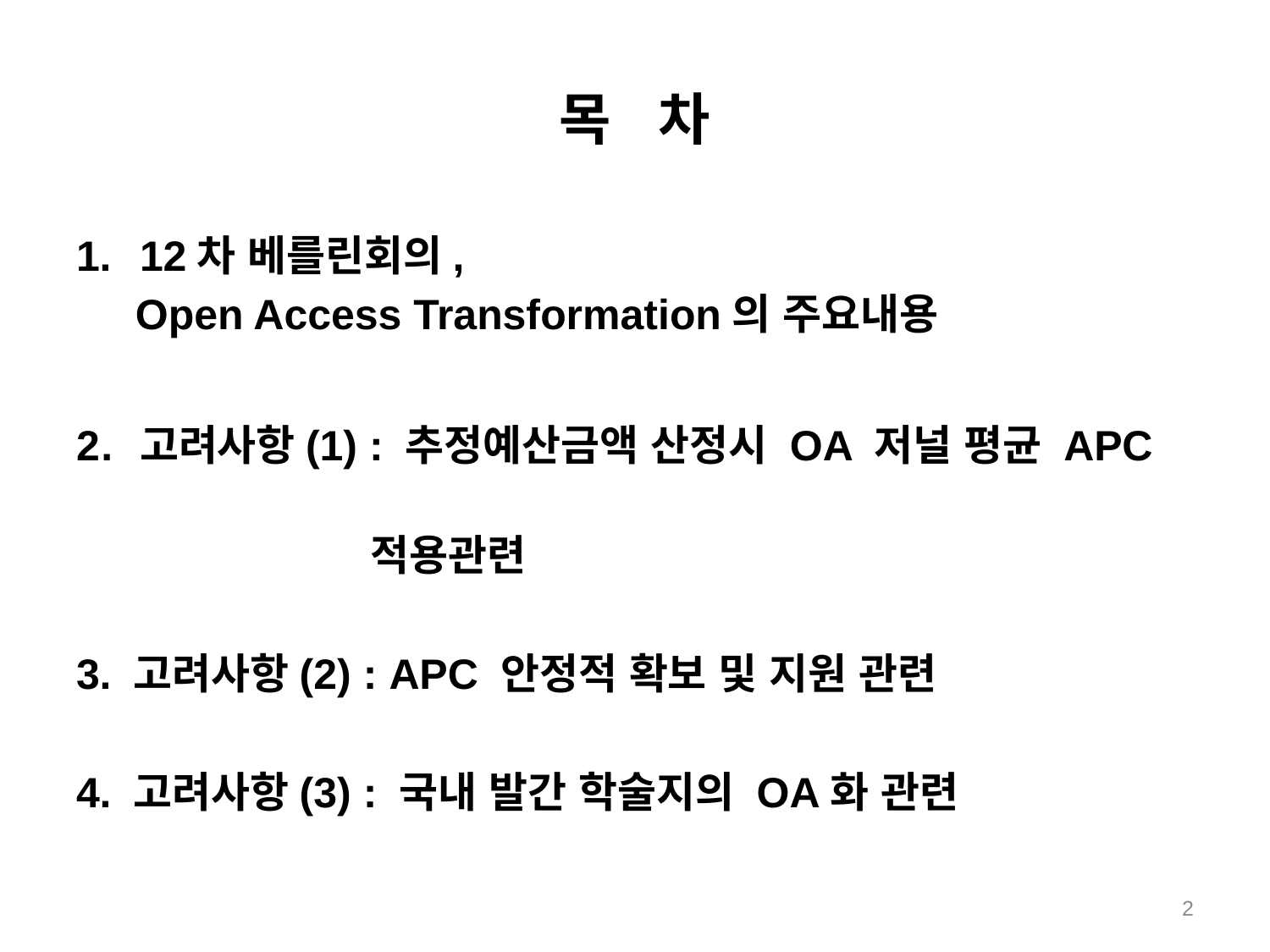

# 목   차
12차 베를린회의,
     Open Access Transformation의 주요내용

고려사항(1) : 추정예산금액 산정시 OA 저널 평균 APC
                        적용관련

3. 고려사항(2) : APC 안정적 확보 및 지원 관련

4. 고려사항(3) : 국내 발간 학술지의 OA화 관련

2